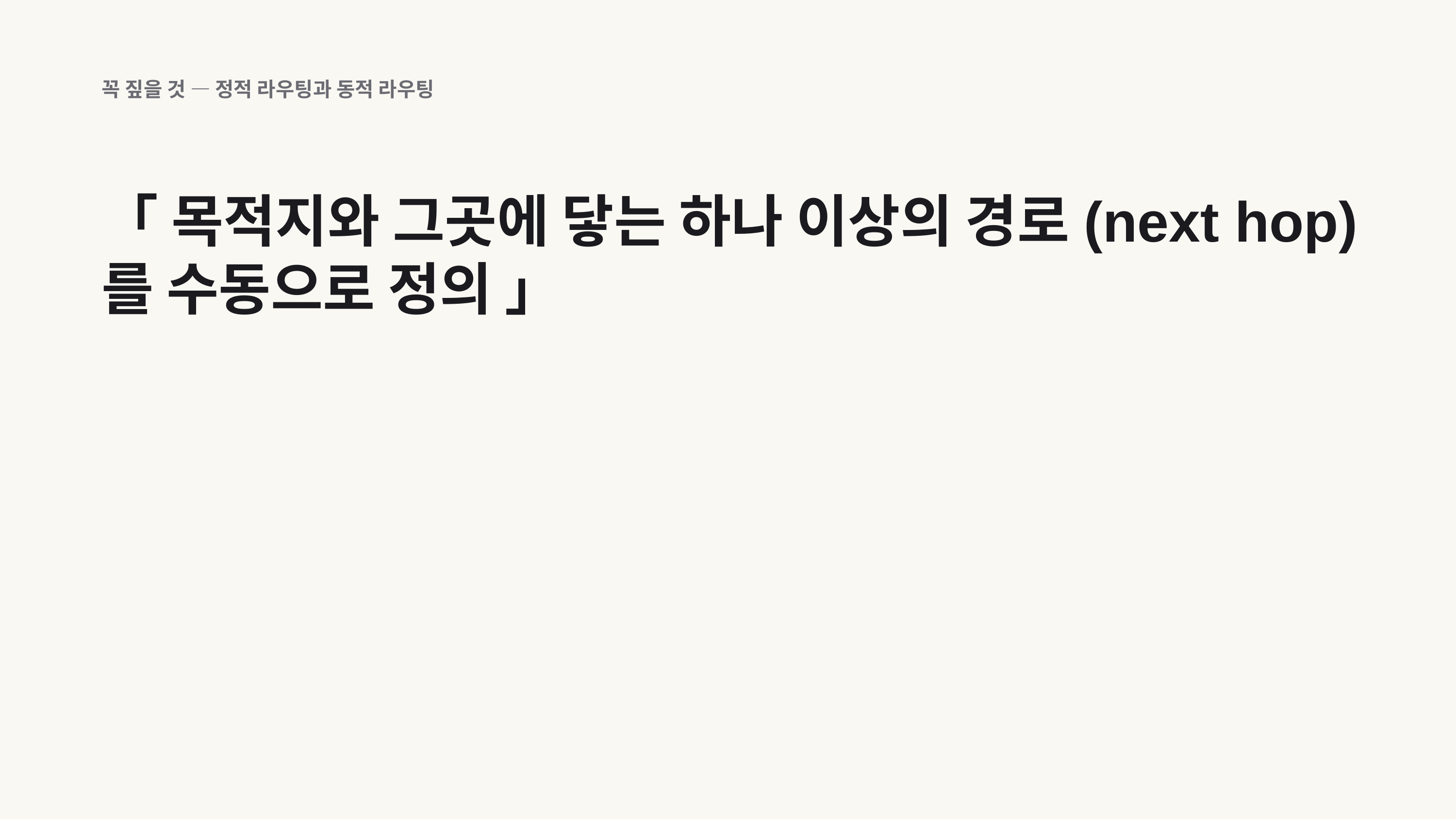

꼭 짚을 것 — 정적 라우팅과 동적 라우팅
「 목적지와 그곳에 닿는 하나 이상의 경로(next hop)를 수동으로 정의 」